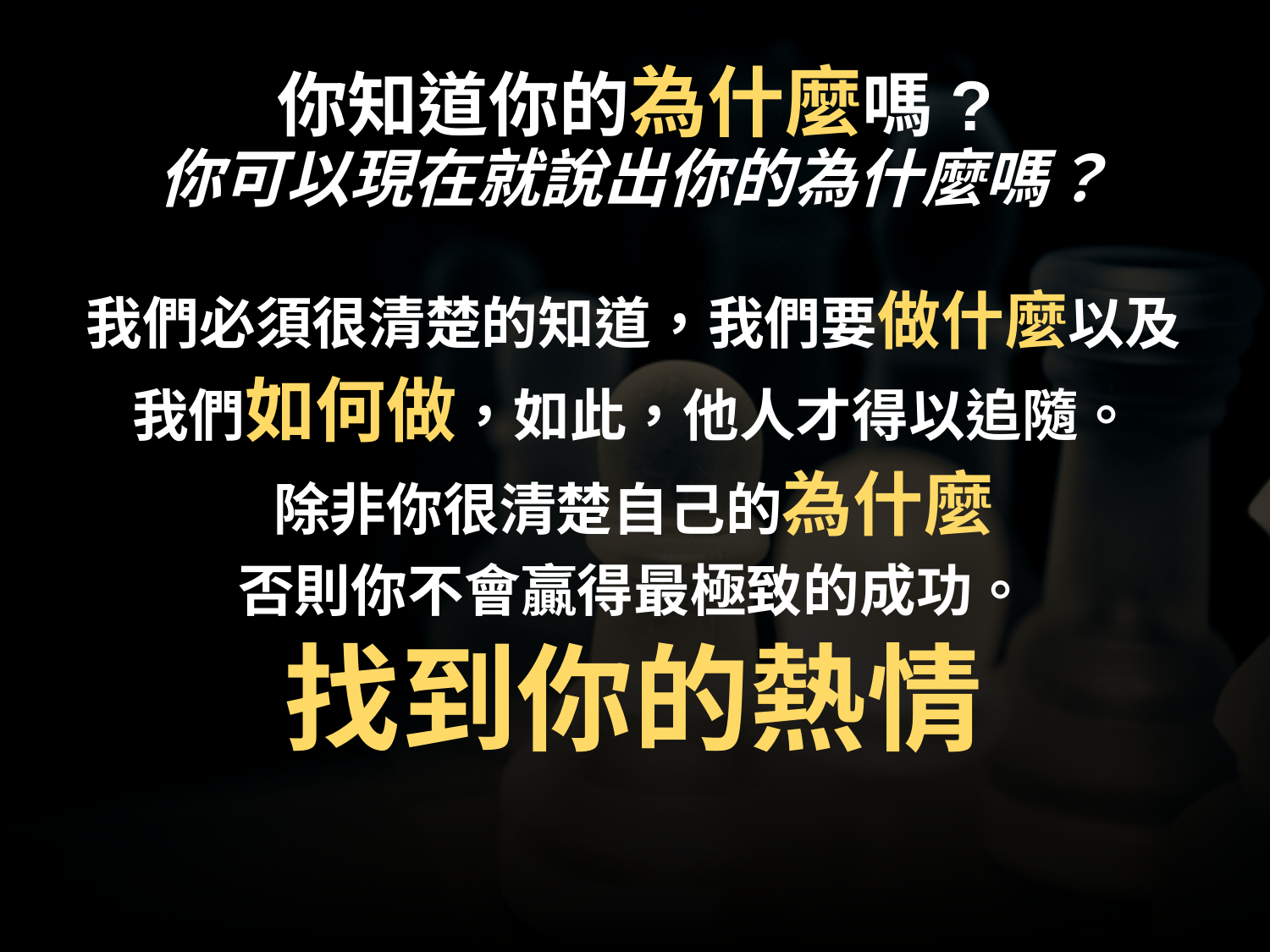

你知道你的為什麼嗎?
你可以現在就說出你的為什麼嗎？
我們必須很清楚的知道，我們要做什麼以及
我們如何做，如此，他人才得以追隨。
除非你很清楚自己的為什麼
否則你不會贏得最極致的成功。
找到你的熱情